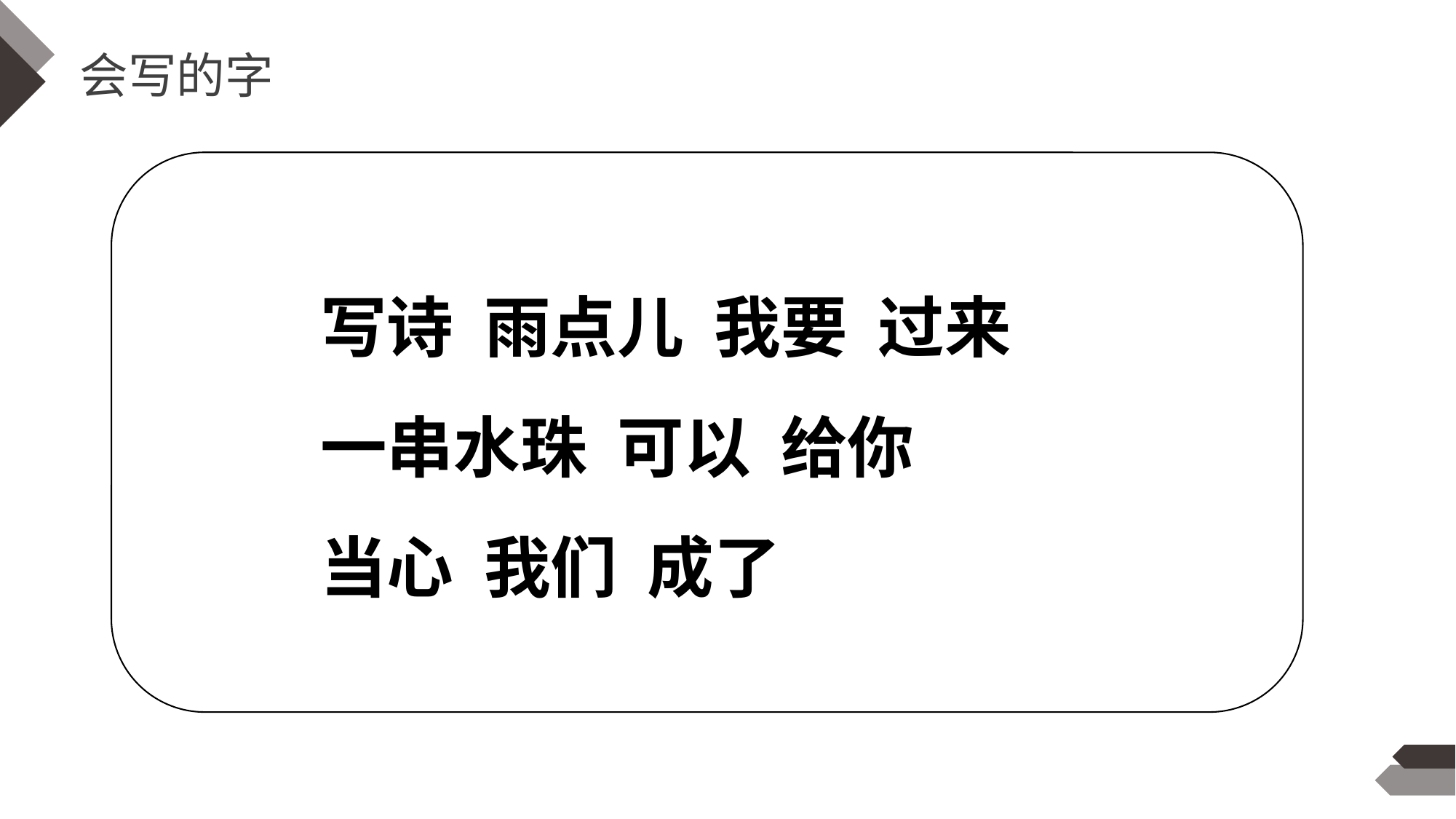

会写的字

写诗  雨点儿  我要  过来
一串水珠  可以  给你
当心  我们  成了